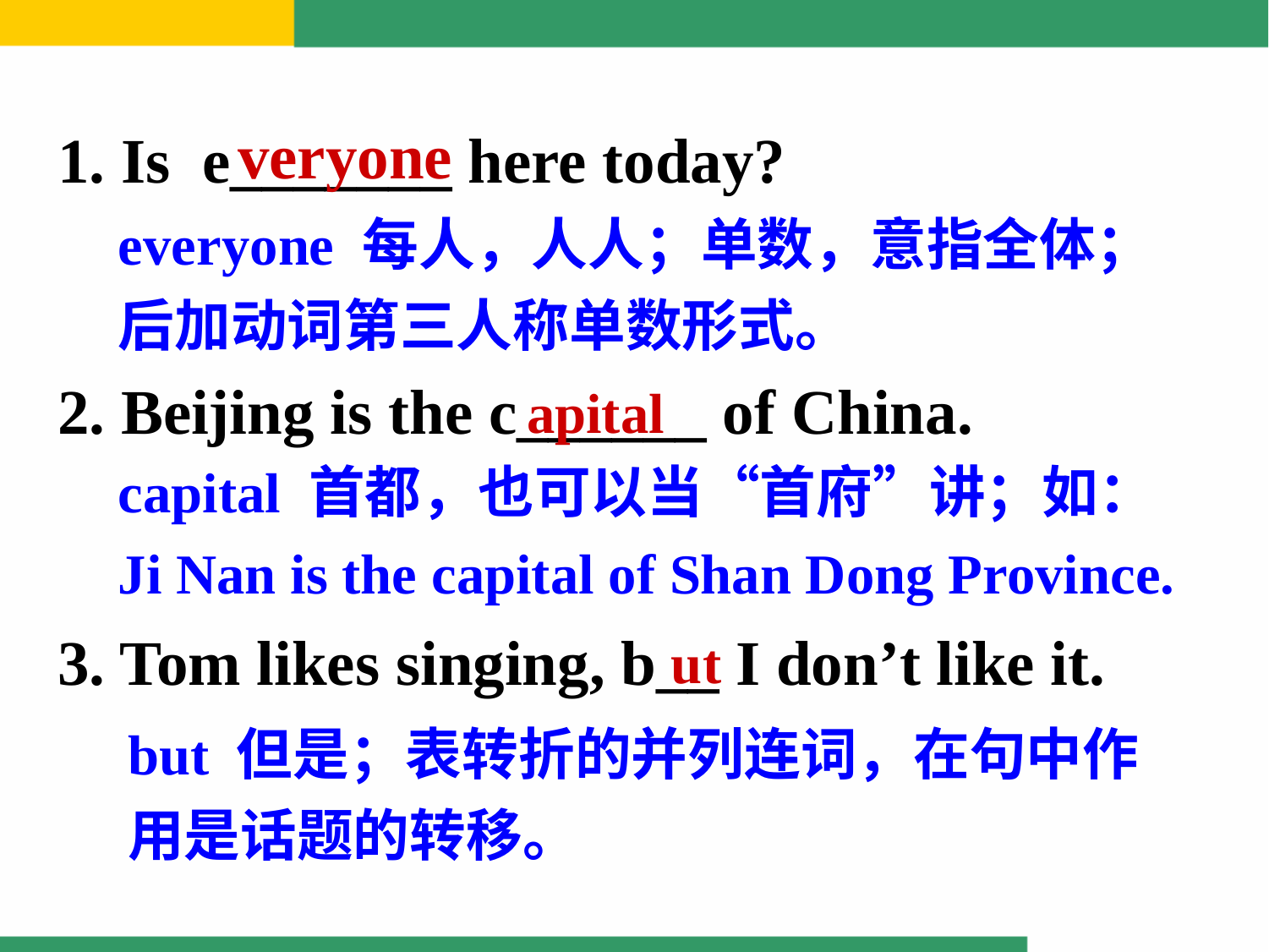

1. Is  e_______ here today?

2. Beijing is the c______ of China.

3. Tom likes singing, b__ I don’t like it.
veryone
everyone 每人，人人；单数，意指全体；后加动词第三人称单数形式。
apital
capital 首都，也可以当“首府”讲；如：
Ji Nan is the capital of Shan Dong Province.
ut
but 但是；表转折的并列连词，在句中作用是话题的转移。